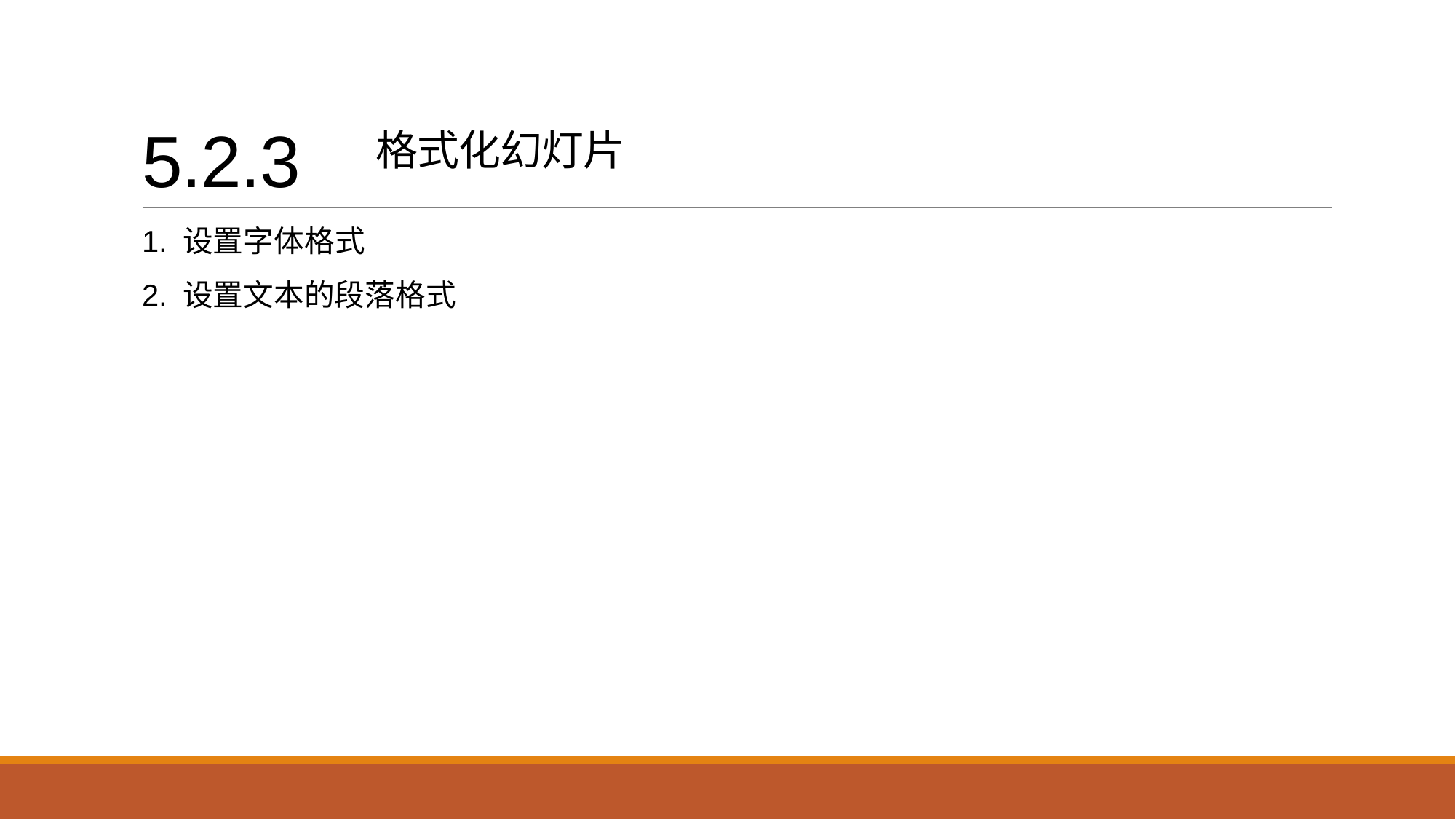

# 5.2.3   格式化幻灯片
1. 设置字体格式
2. 设置文本的段落格式